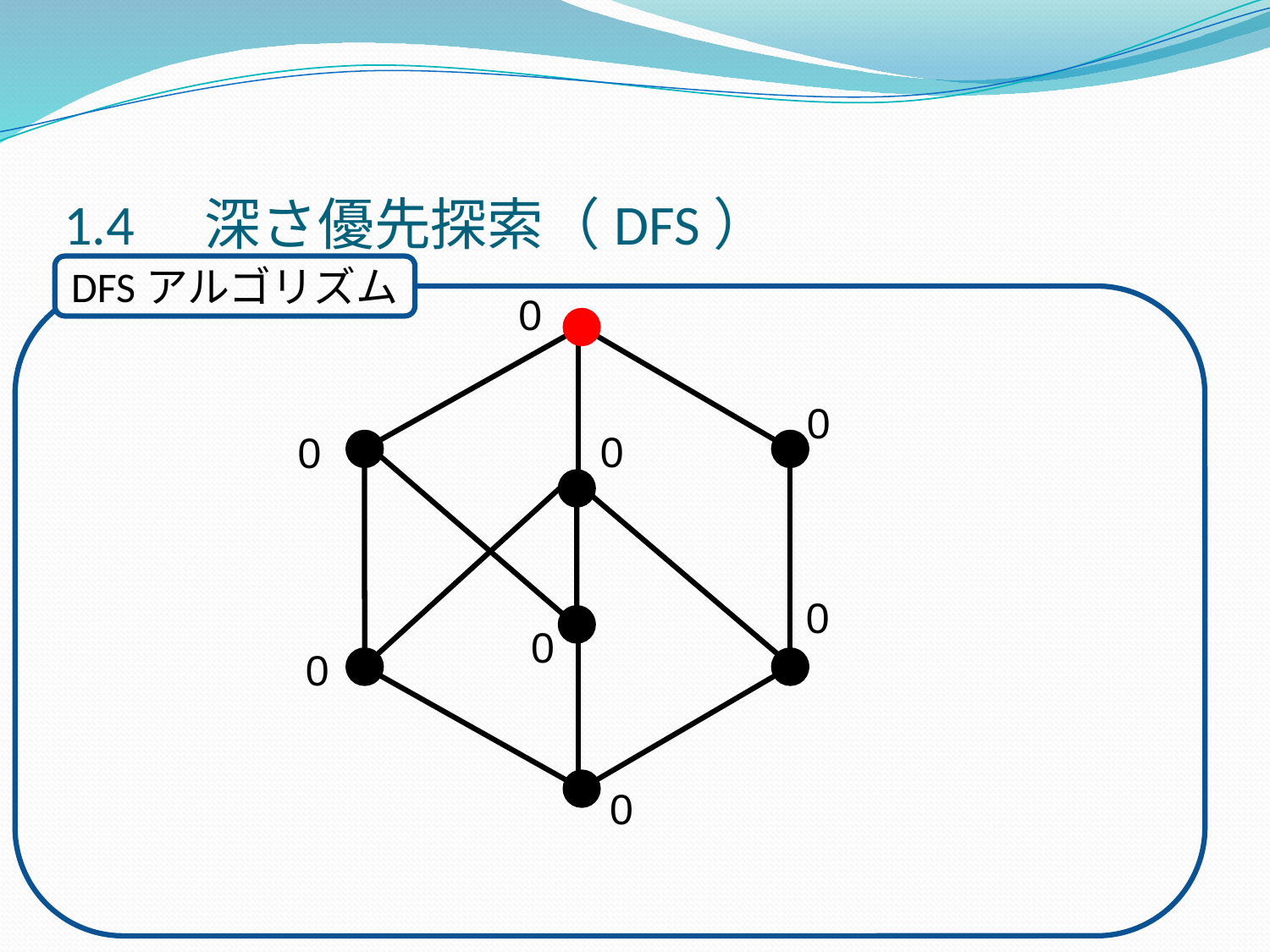

# 1.4　深さ優先探索（DFS）
DFSアルゴリズム

0

0
0
0
0
0
0
0